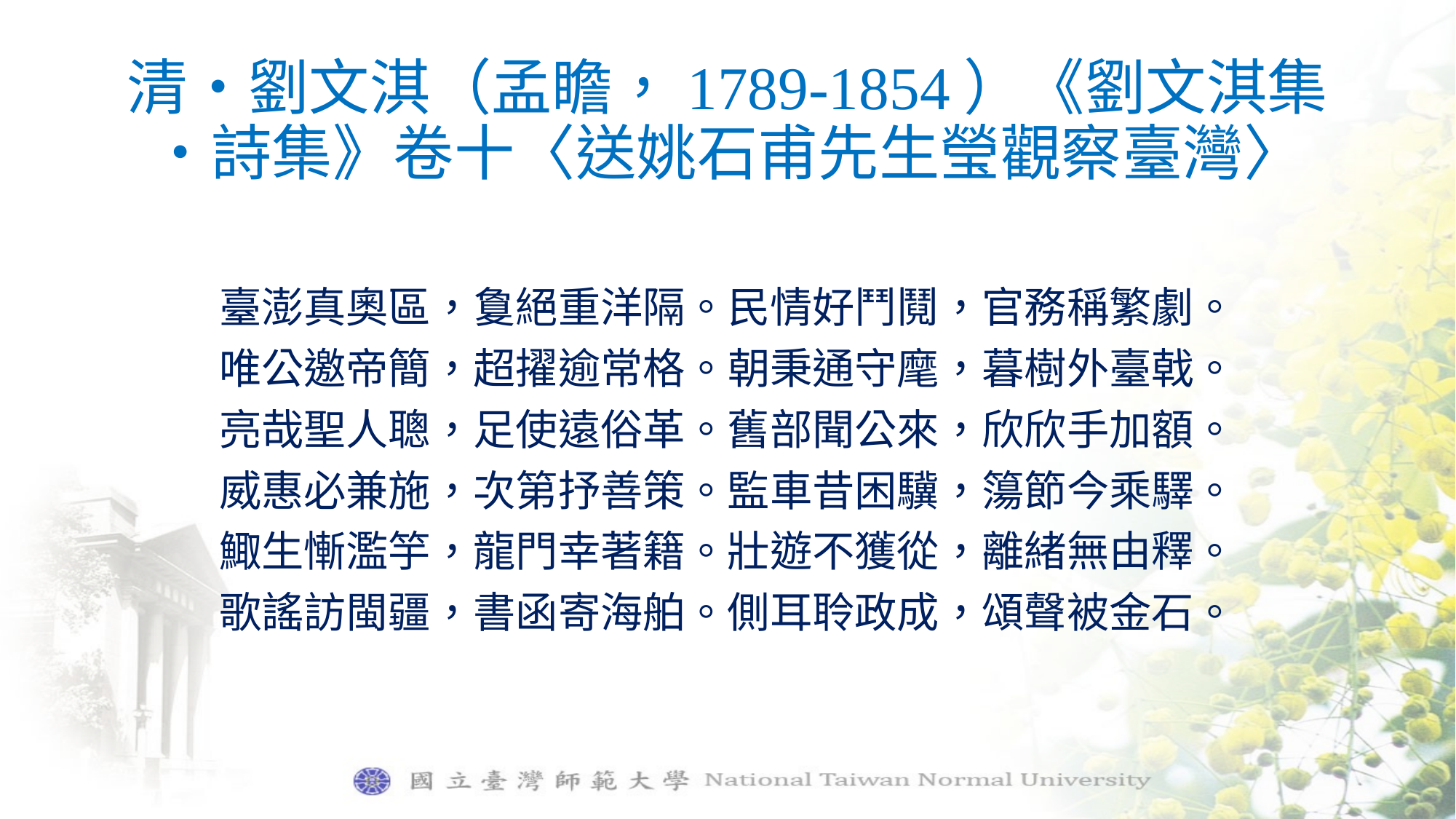

# 清‧劉文淇（孟瞻，1789-1854）《劉文淇集‧詩集》卷十〈送姚石甫先生瑩觀察臺灣〉

臺澎真奧區，敻絕重洋隔。民情好鬥鬩，官務稱繁劇。
唯公邀帝簡，超擢逾常格。朝秉通守麾，暮樹外臺戟。
亮哉聖人聰，足使遠俗革。舊部聞公來，欣欣手加額。
威惠必兼施，次第抒善策。監車昔困驥，簜節今乘驛。
鯫生慚濫竽，龍門幸著籍。壯遊不獲從，離緒無由釋。
歌謠訪閩疆，書函寄海舶。側耳聆政成，頌聲被金石。